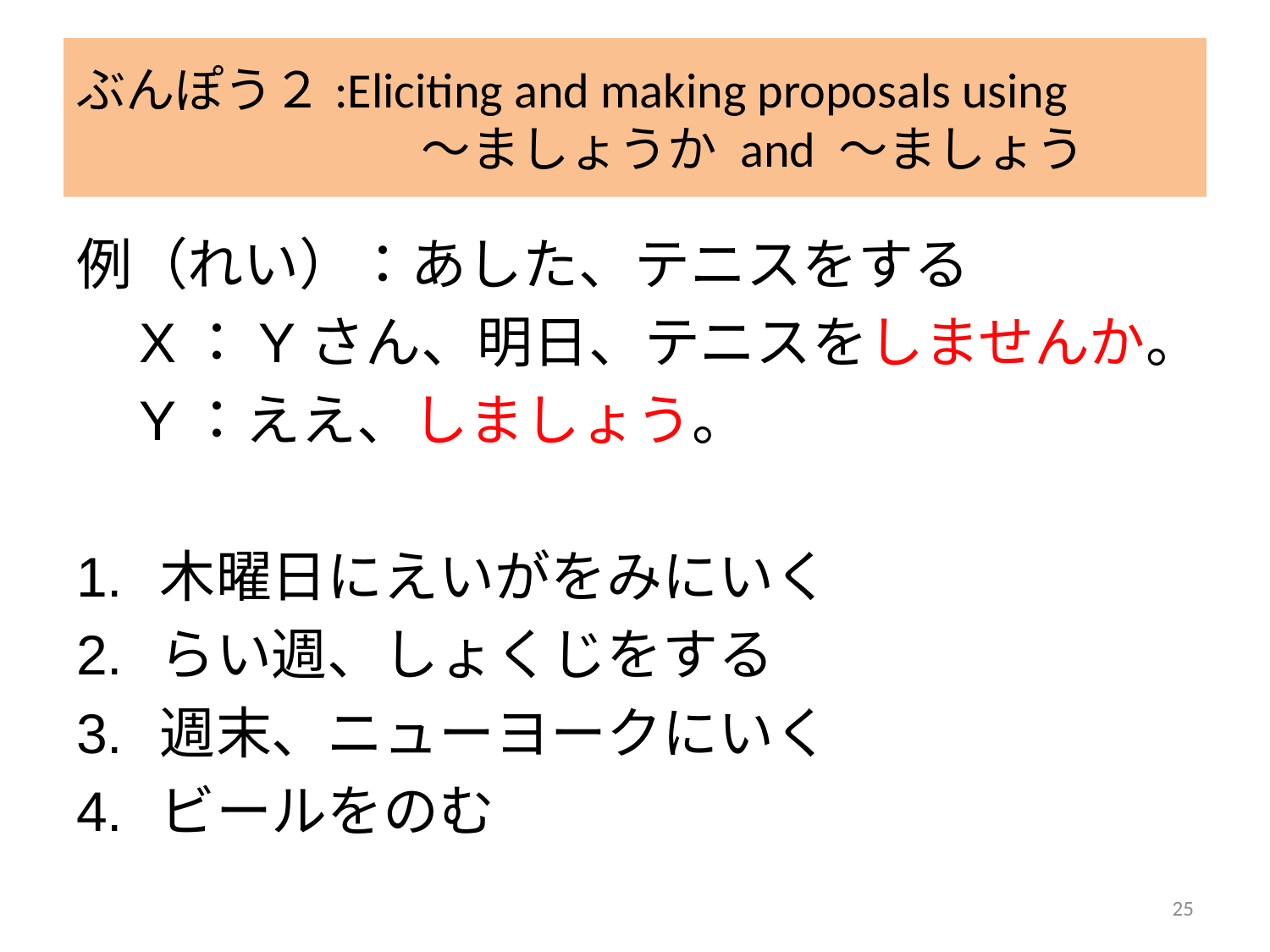

# ぶんぽう２:Eliciting and making proposals using 　　　　　　　～ましょうか and ～ましょう
例（れい）：あした、テニスをする
X：Yさん、明日、テニスをしませんか。
Y：ええ、しましょう。

木曜日にえいがをみにいく
らい週、しょくじをする
週末、ニューヨークにいく
ビールをのむ

25